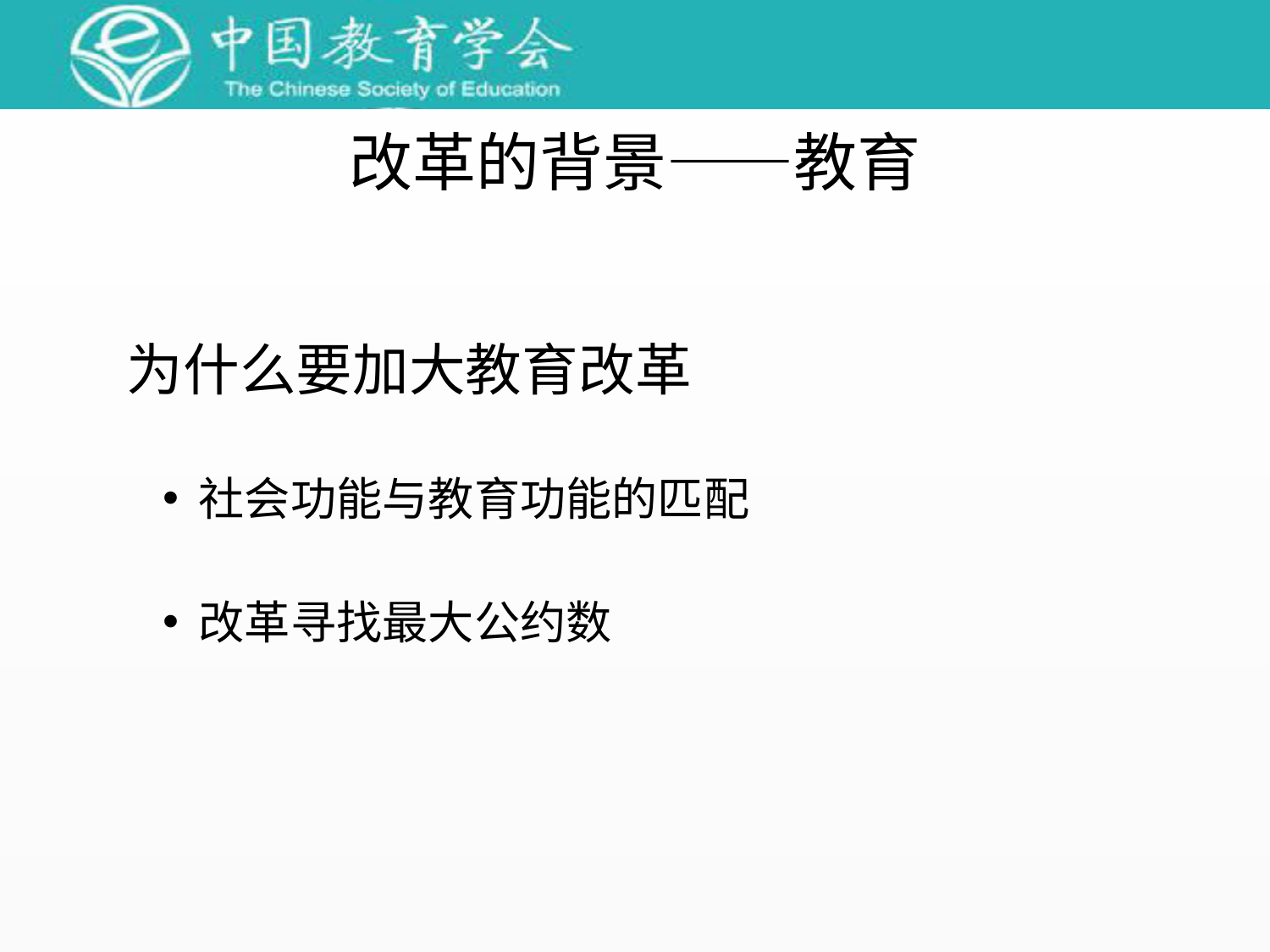

改革的背景——教育
  为什么要加大教育改革
社会功能与教育功能的匹配
改革寻找最大公约数